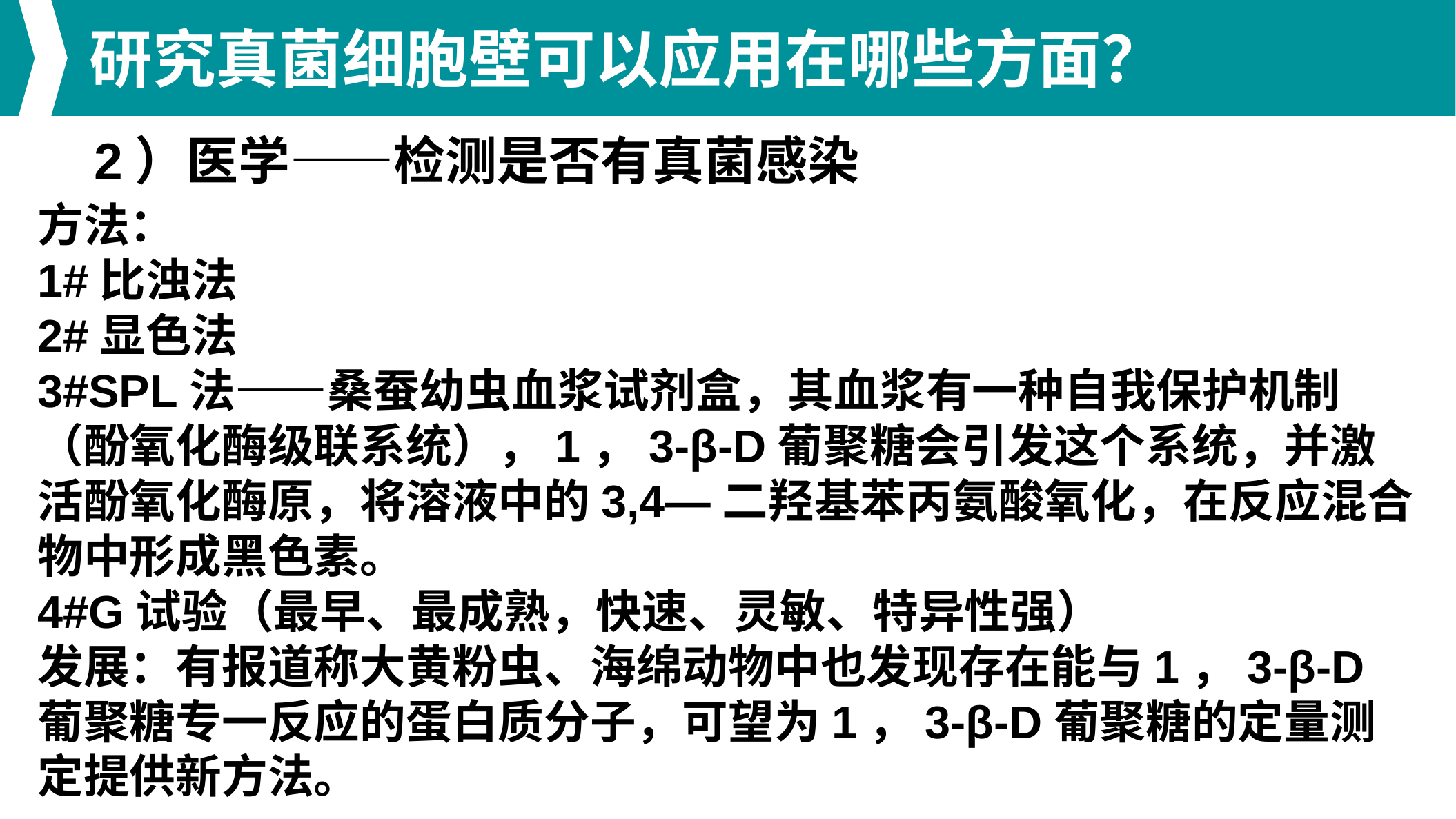

研究真菌细胞壁可以应用在哪些方面？
2）医学——检测是否有真菌感染
方法：
1#比浊法
2#显色法
3#SPL法——桑蚕幼虫血浆试剂盒，其血浆有一种自我保护机制（酚氧化酶级联系统），1，3-β-D葡聚糖会引发这个系统，并激活酚氧化酶原，将溶液中的3,4—二羟基苯丙氨酸氧化，在反应混合物中形成黑色素。
4#G试验（最早、最成熟，快速、灵敏、特异性强）
发展：有报道称大黄粉虫、海绵动物中也发现存在能与1，3-β-D葡聚糖专一反应的蛋白质分子，可望为1，3-β-D葡聚糖的定量测定提供新方法。